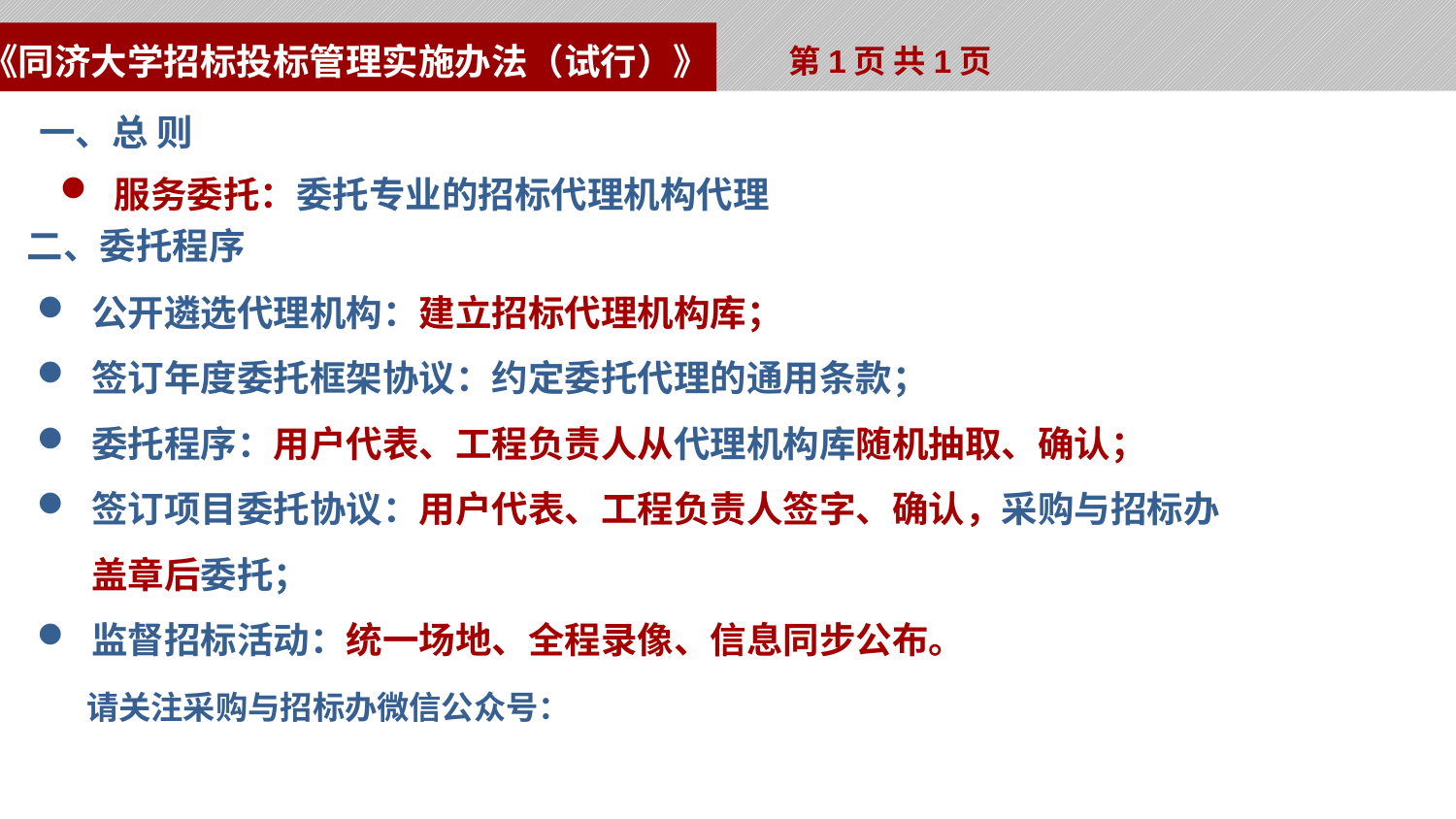

《同济大学招标投标管理实施办法（试行）》
第1页 共1页
《同济大学招标投标管理办法（试行）》
一、总 则
服务委托：委托专业的招标代理机构代理
二、委托程序
公开遴选代理机构：建立招标代理机构库；
签订年度委托框架协议：约定委托代理的通用条款；
委托程序：用户代表、工程负责人从代理机构库随机抽取、确认；
签订项目委托协议：用户代表、工程负责人签字、确认，采购与招标办盖章后委托；
监督招标活动：统一场地、全程录像、信息同步公布。
     请关注采购与招标办微信公众号：